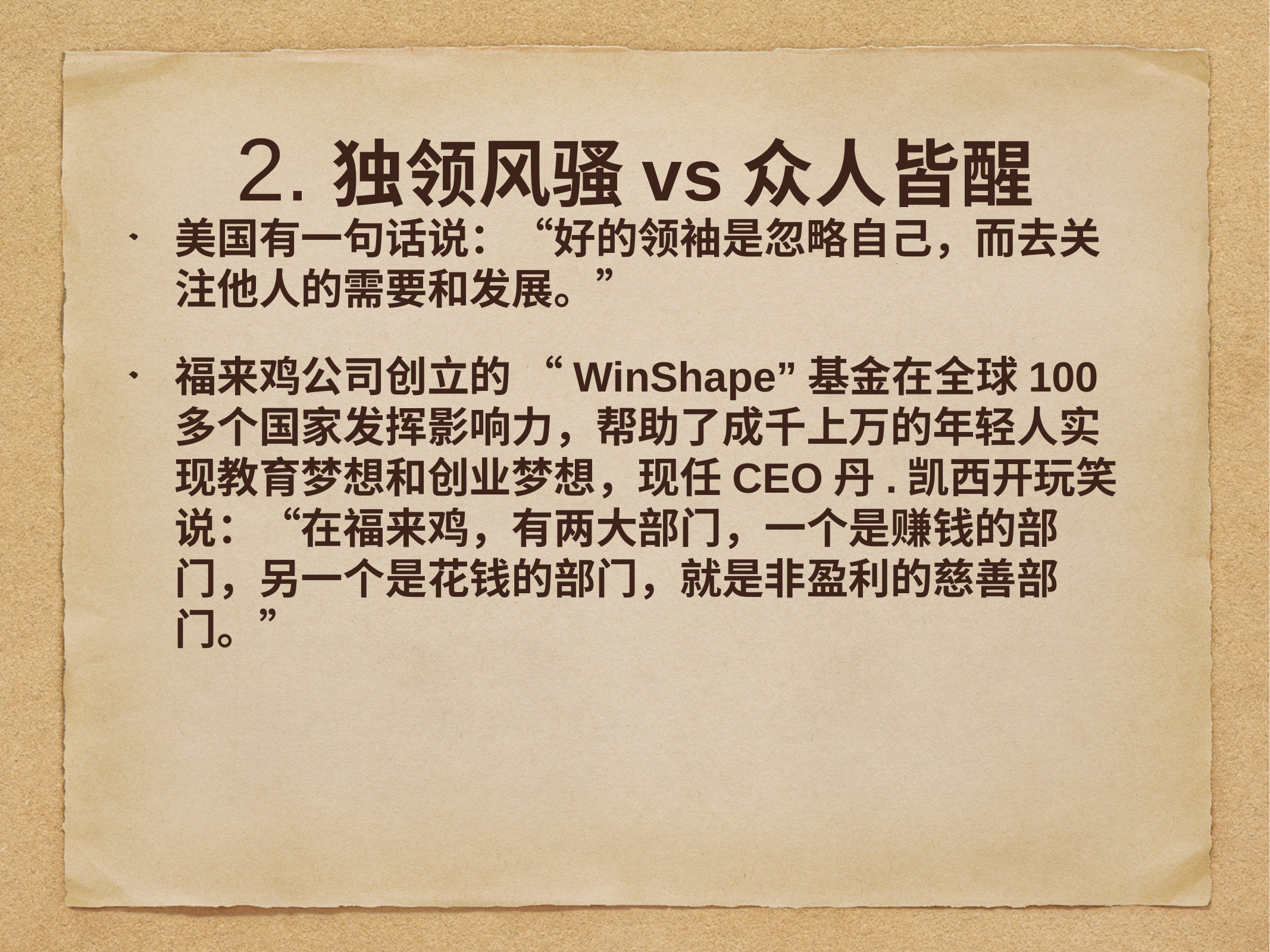

# 2.独领风骚vs众人皆醒
美国有一句话说：“好的领袖是忽略自己，而去关注他人的需要和发展。”
福来鸡公司创立的 “WinShape”基金在全球100多个国家发挥影响力，帮助了成千上万的年轻人实现教育梦想和创业梦想，现任CEO丹.凯西开玩笑说：“在福来鸡，有两大部门，一个是赚钱的部门，另一个是花钱的部门，就是非盈利的慈善部门。”